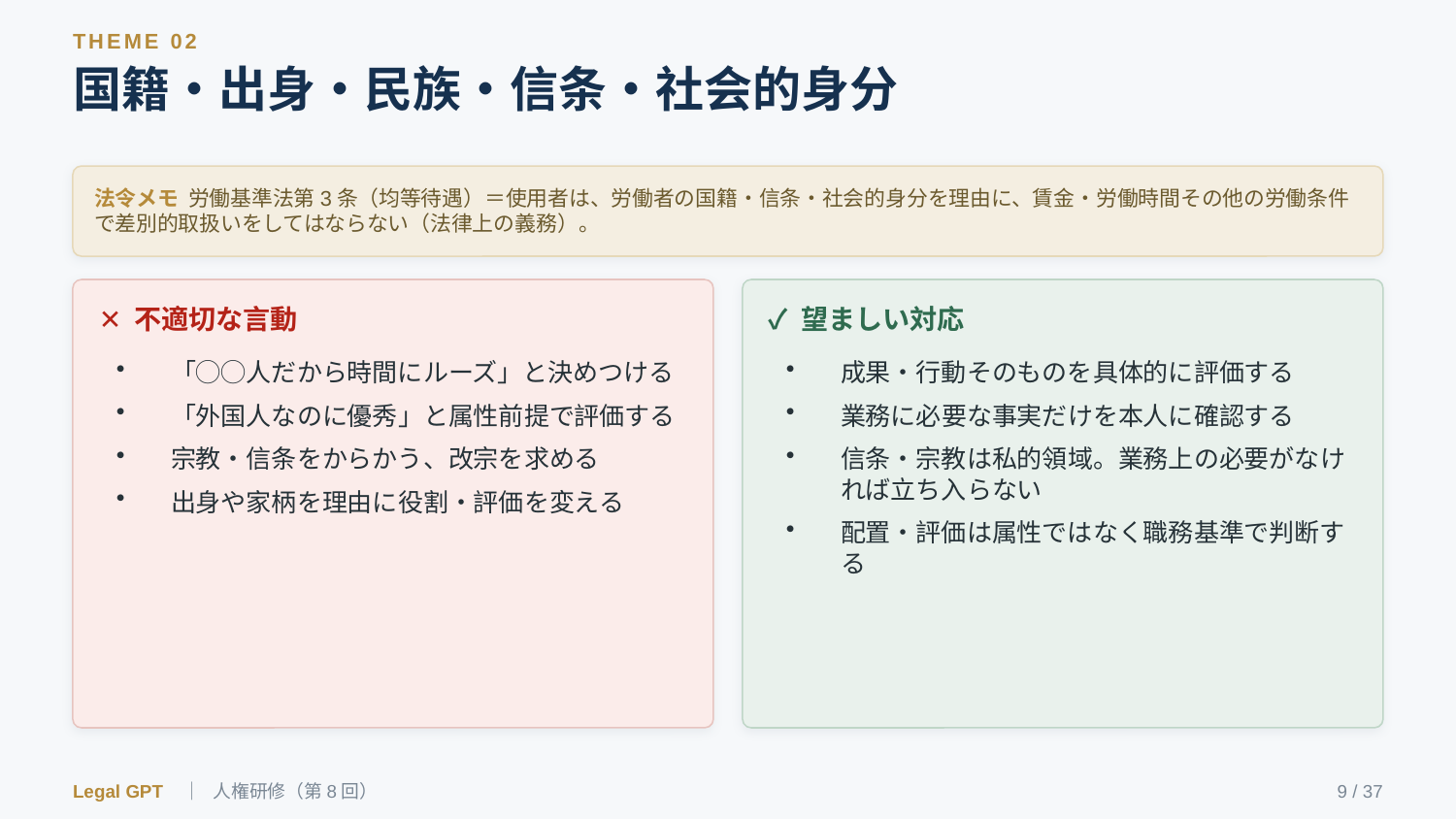

THEME 02
国籍・出身・民族・信条・社会的身分

法令メモ  労働基準法第3条（均等待遇）＝使用者は、労働者の国籍・信条・社会的身分を理由に、賃金・労働時間その他の労働条件で差別的取扱いをしてはならない（法律上の義務）。

✕ 不適切な言動
✓ 望ましい対応
「◯◯人だから時間にルーズ」と決めつける
「外国人なのに優秀」と属性前提で評価する
宗教・信条をからかう、改宗を求める
出身や家柄を理由に役割・評価を変える
成果・行動そのものを具体的に評価する
業務に必要な事実だけを本人に確認する
信条・宗教は私的領域。業務上の必要がなければ立ち入らない
配置・評価は属性ではなく職務基準で判断する
Legal GPT   ｜   人権研修（第8回）
9 / 37